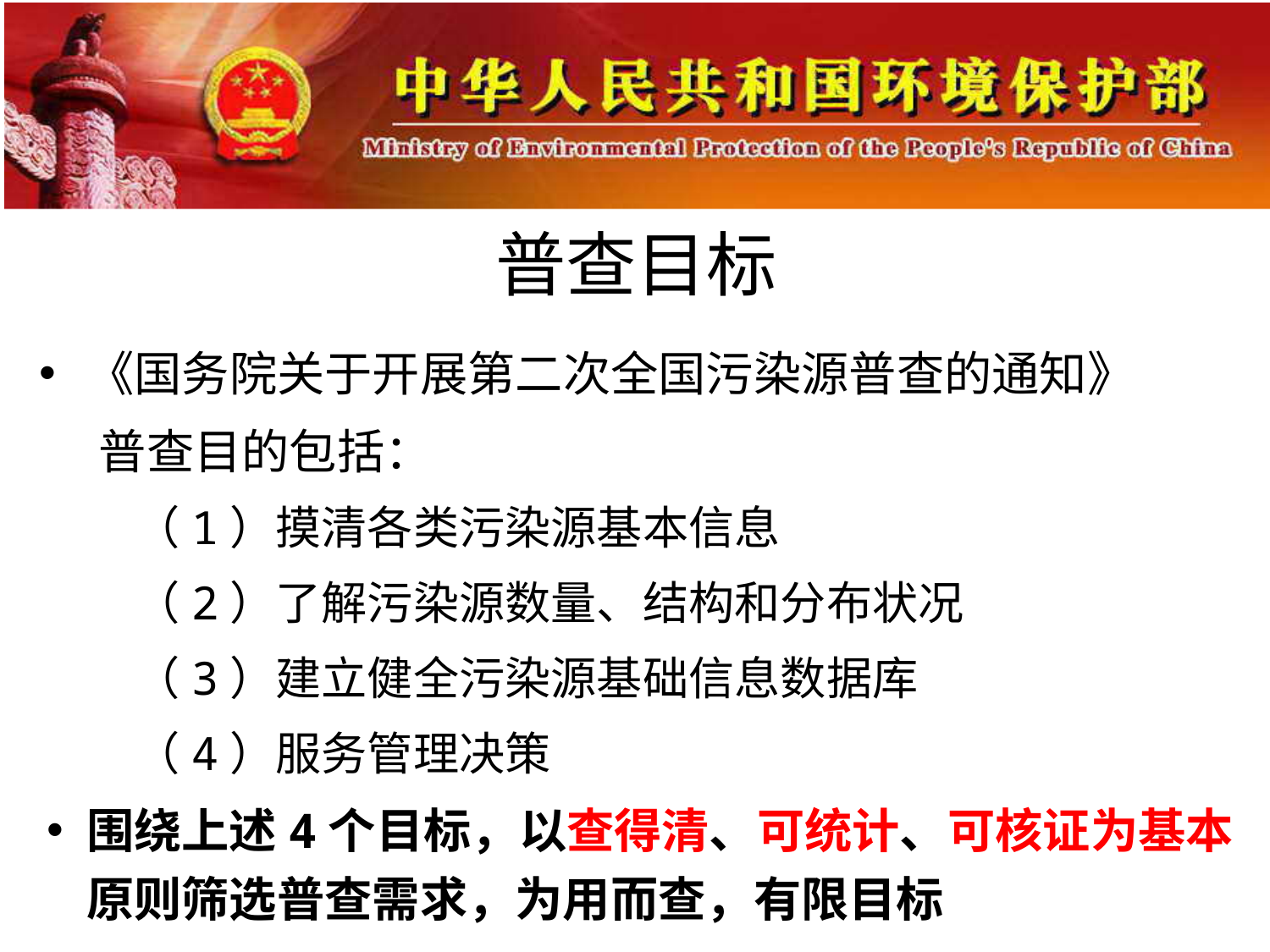

# 普查目标
《国务院关于开展第二次全国污染源普查的通知》
普查目的包括：
  （1）摸清各类污染源基本信息
  （2）了解污染源数量、结构和分布状况
  （3）建立健全污染源基础信息数据库
  （4）服务管理决策
围绕上述4个目标，以查得清、可统计、可核证为基本原则筛选普查需求，为用而查，有限目标